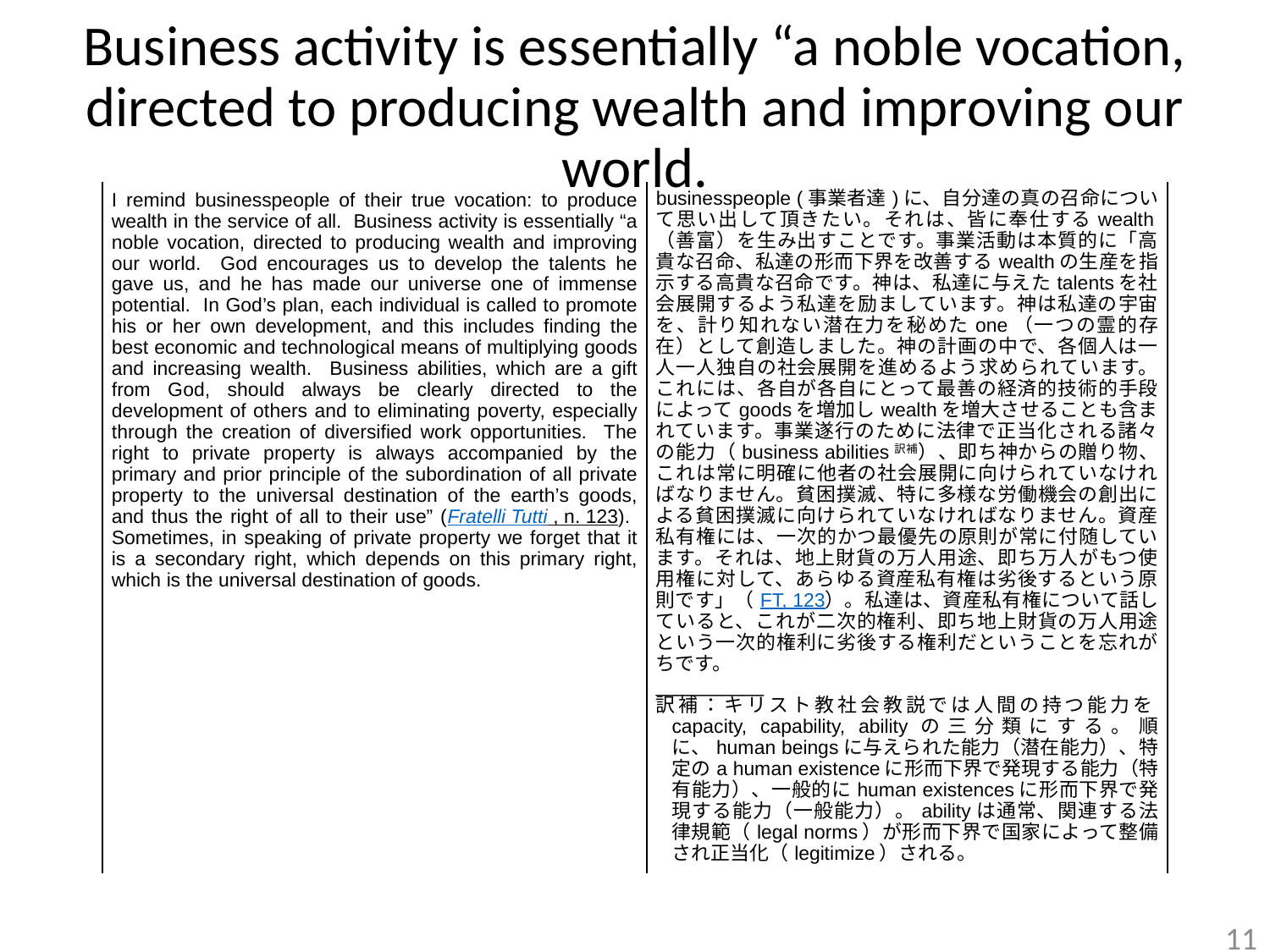

# Business activity is essentially “a noble vocation, directed to producing wealth and improving our world.
| I remind businesspeople of their true vocation: to produce wealth in the service of all. Business activity is essentially “a noble vocation, directed to producing wealth and improving our world. God encourages us to develop the talents he gave us, and he has made our universe one of immense potential. In God’s plan, each individual is called to promote his or her own development, and this includes finding the best economic and technological means of multiplying goods and increasing wealth. Business abilities, which are a gift from God, should always be clearly directed to the development of others and to eliminating poverty, especially through the creation of diversified work opportunities. The right to private property is always accompanied by the primary and prior principle of the subordination of all private property to the universal destination of the earth’s goods, and thus the right of all to their use” (Fratelli Tutti , n. 123). Sometimes, in speaking of private property we forget that it is a secondary right, which depends on this primary right, which is the universal destination of goods. | businesspeople (事業者達)に、自分達の真の召命について思い出して頂きたい。それは、皆に奉仕するwealth（善富）を生み出すことです。事業活動は本質的に「高貴な召命、私達の形而下界を改善するwealthの生産を指示する高貴な召命です。神は、私達に与えたtalentsを社会展開するよう私達を励ましています。神は私達の宇宙を、計り知れない潜在力を秘めたone（一つの霊的存在）として創造しました。神の計画の中で、各個人は一人一人独自の社会展開を進めるよう求められています。これには、各自が各自にとって最善の経済的技術的手段によってgoodsを増加しwealthを増大させることも含まれています。事業遂行のために法律で正当化される諸々の能力（business abilities訳補）、即ち神からの贈り物、これは常に明確に他者の社会展開に向けられていなければなりません。貧困撲滅、特に多様な労働機会の創出による貧困撲滅に向けられていなければなりません。資産私有権には、一次的かつ最優先の原則が常に付随しています。それは、地上財貨の万人用途、即ち万人がもつ使用権に対して、あらゆる資産私有権は劣後するという原則です」（FT, 123）。私達は、資産私有権について話していると、これが二次的権利、即ち地上財貨の万人用途という一次的権利に劣後する権利だということを忘れがちです。 \_\_\_\_\_\_\_\_\_\_ 訳補：キリスト教社会教説では人間の持つ能力をcapacity, capability, abilityの三分類にする。順に、human beingsに与えられた能力（潜在能力）、特定のa human existenceに形而下界で発現する能力（特有能力）、一般的にhuman existencesに形而下界で発現する能力（一般能力）。abilityは通常、関連する法律規範（legal norms）が形而下界で国家によって整備され正当化（legitimize）される。 |
| --- | --- |
11